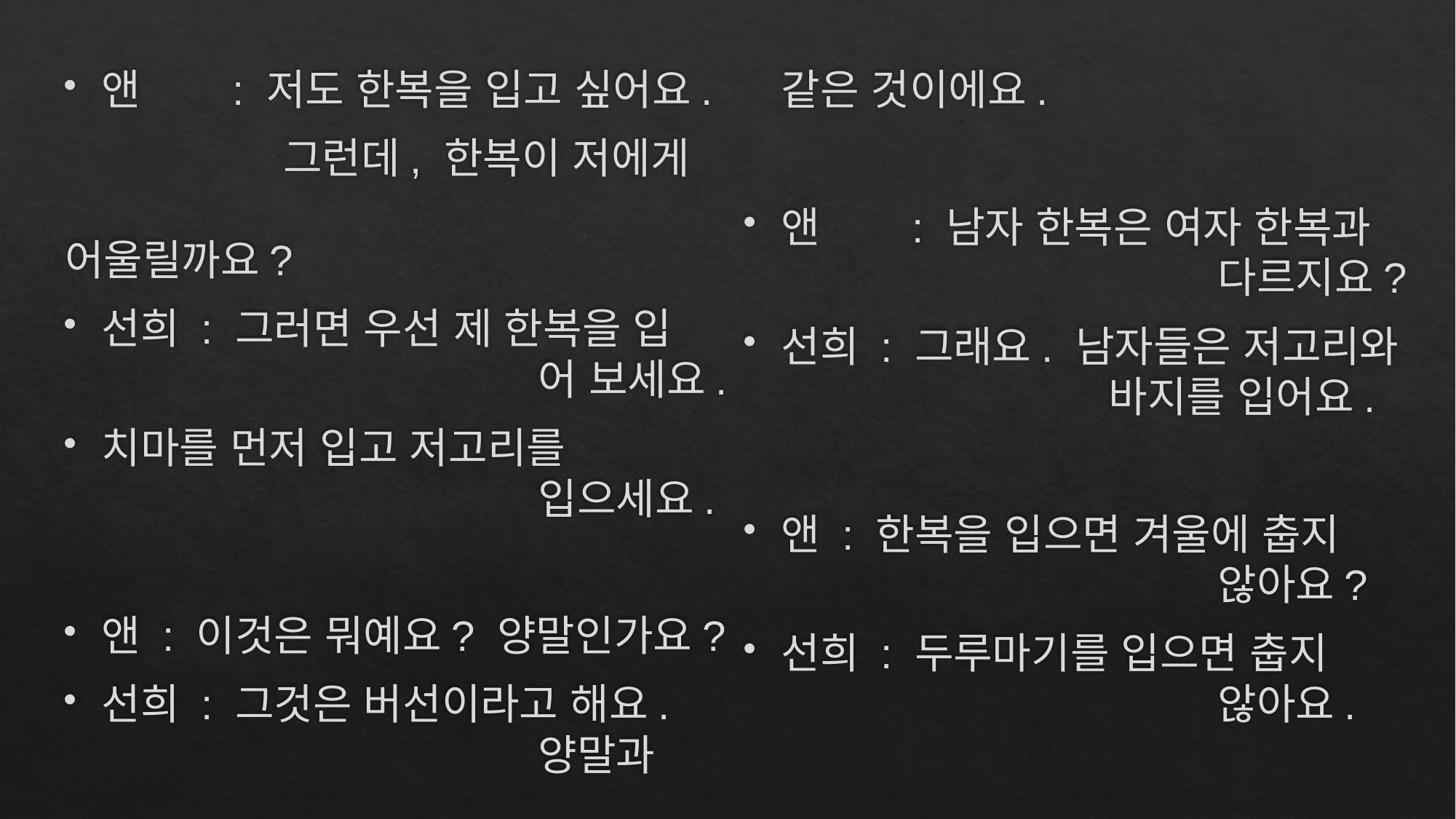

앤	 : 저도 한복을 입고 싶어요.
		그런데, 한복이 저에게 						어울릴까요?
선희 : 그러면 우선 제 한복을 입 				어 보세요.
치마를 먼저 입고 저고리를 					입으세요.

앤 : 이것은 뭐예요? 양말인가요?
선희 : 그것은 버선이라고 해요. 				양말과 같은 것이에요.

앤	 : 남자 한복은 여자 한복과 				다르지요?
선희 : 그래요. 남자들은 저고리와 			바지를 입어요.

앤 : 한복을 입으면 겨울에 춥지 				않아요?
선희 : 두루마기를 입으면 춥지 				않아요.